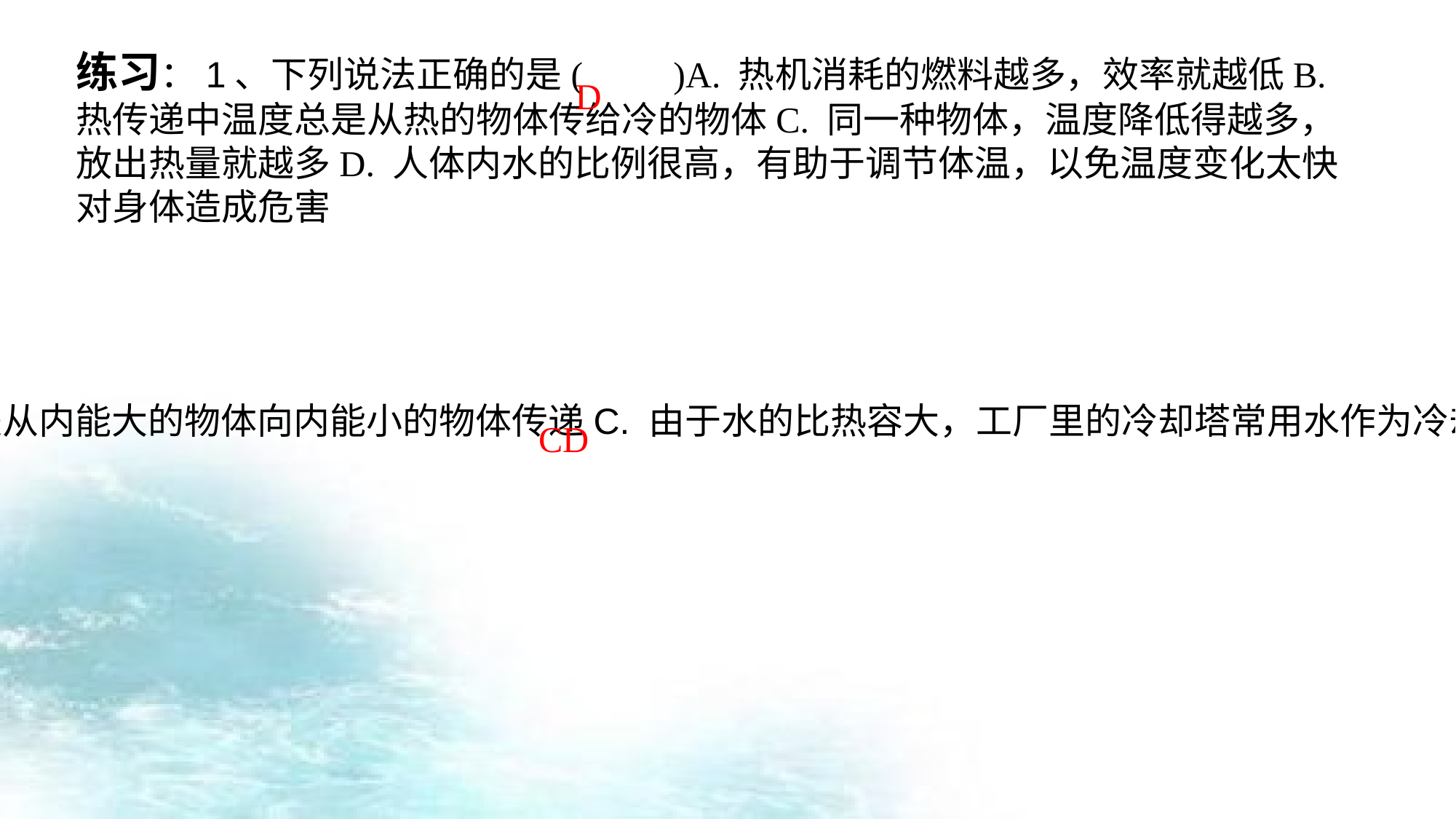

练习：1、下列说法正确的是(　　)A. 热机消耗的燃料越多，效率就越低B. 热传递中温度总是从热的物体传给冷的物体C. 同一种物体，温度降低得越多，放出热量就越多D. 人体内水的比例很高，有助于调节体温，以免温度变化太快对身体造成危害

D
2、(多选)下列说法正确的是(　　)A. 两杯水温度相同，内能也一定相同B. 热量总是从内能大的物体向内能小的物体传递C. 由于水的比热容大，工厂里的冷却塔常用水作为冷却介质D. 质量、初温相同的水和煤油放出相同热量后，水的温度高于煤油的温度

 CD